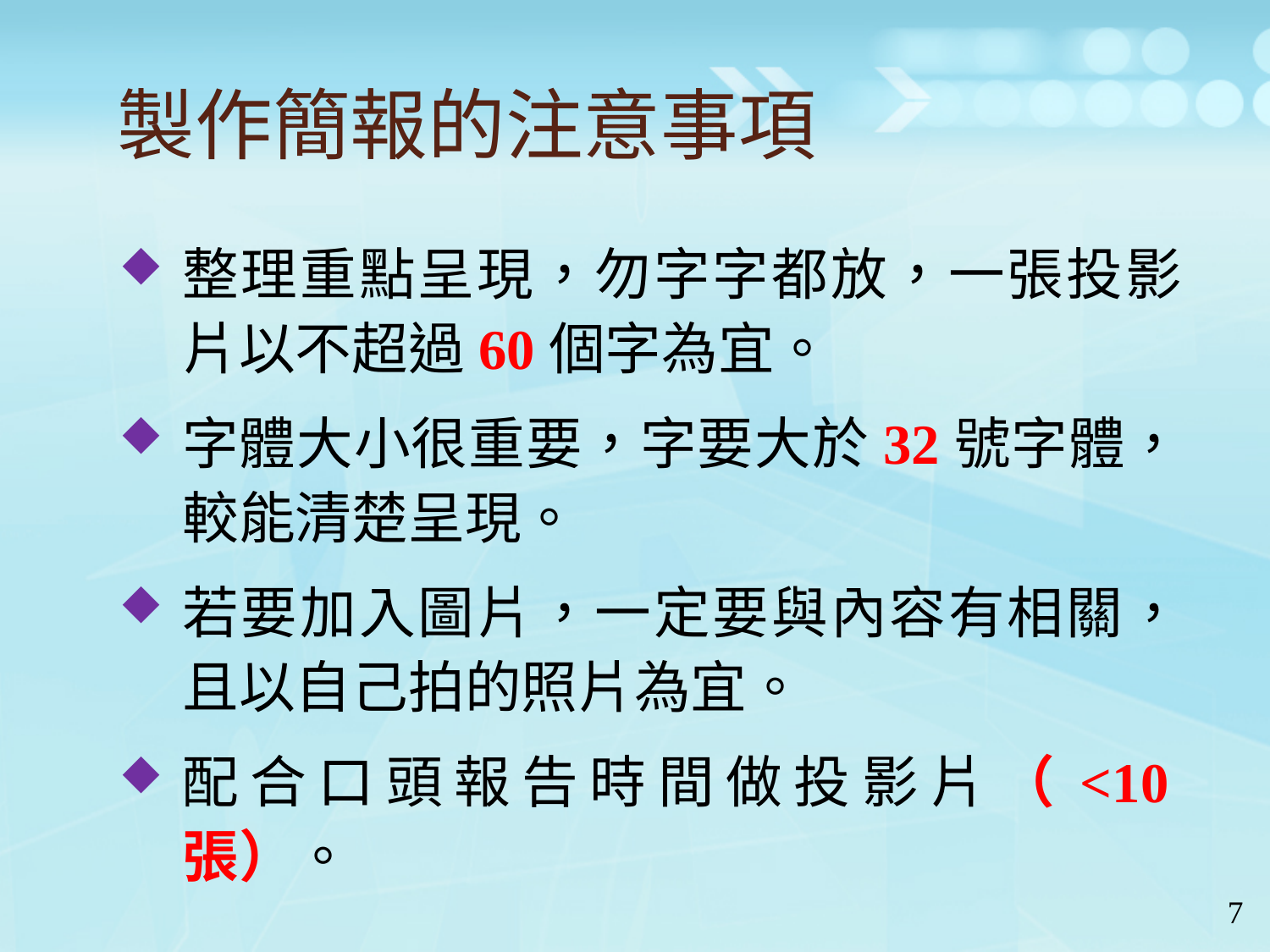

# 製作簡報的注意事項
整理重點呈現，勿字字都放，一張投影片以不超過60個字為宜。
字體大小很重要，字要大於32號字體，較能清楚呈現。
若要加入圖片，一定要與內容有相關，且以自己拍的照片為宜。
配合口頭報告時間做投影片（<10張）。
7